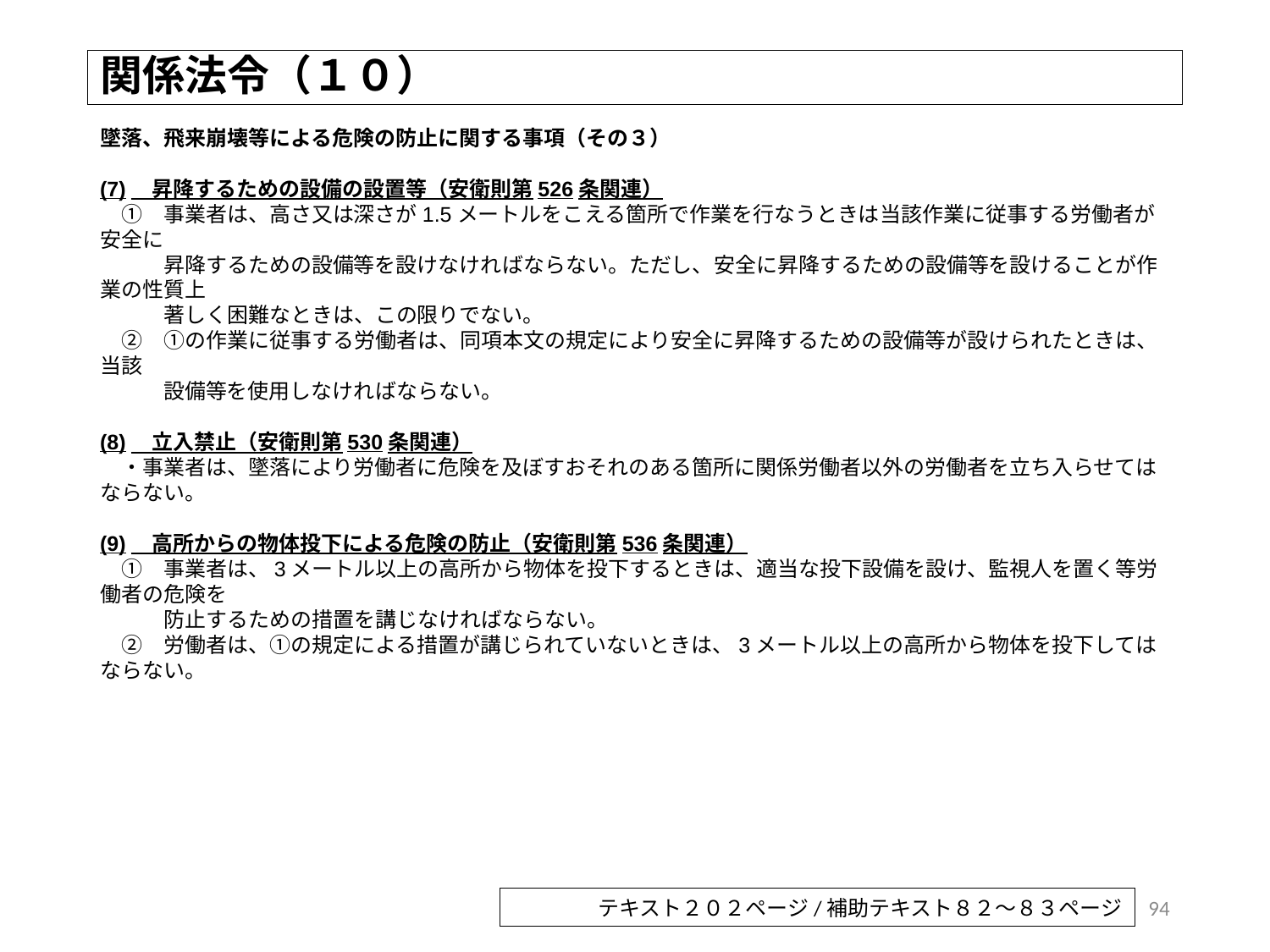

# 関係法令（１０）
墜落、飛来崩壊等による危険の防止に関する事項（その３）

(7)　昇降するための設備の設置等（安衛則第526条関連）
　①　事業者は、高さ又は深さが1.5メートルをこえる箇所で作業を行なうときは当該作業に従事する労働者が安全に
　　　昇降するための設備等を設けなければならない。ただし、安全に昇降するための設備等を設けることが作業の性質上
　　　著しく困難なときは、この限りでない。
　②　①の作業に従事する労働者は、同項本文の規定により安全に昇降するための設備等が設けられたときは、当該
　　　設備等を使用しなければならない。

(8)　立入禁止（安衛則第530条関連）
　・事業者は、墜落により労働者に危険を及ぼすおそれのある箇所に関係労働者以外の労働者を立ち入らせてはならない。

(9)　高所からの物体投下による危険の防止（安衛則第536条関連）
　①　事業者は、3メートル以上の高所から物体を投下するときは、適当な投下設備を設け、監視人を置く等労働者の危険を
　　　防止するための措置を講じなければならない。
　②　労働者は、①の規定による措置が講じられていないときは、3メートル以上の高所から物体を投下してはならない。

94
テキスト２０２ページ/補助テキスト８２～８３ページ